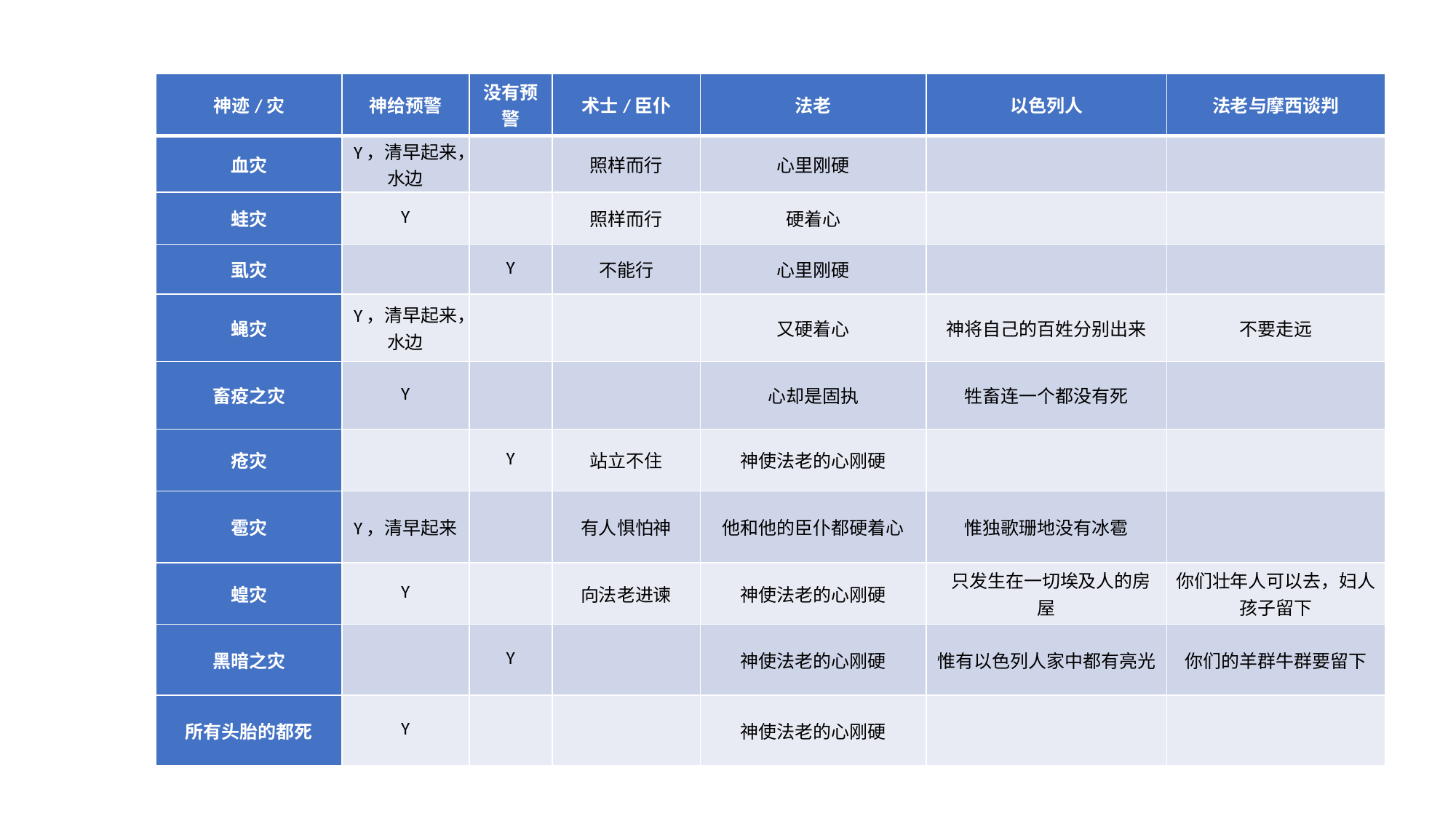

| 神迹/灾 | 神给预警 | 没有预警 | 术士/臣仆 | 法老 | 以色列人 | 法老与摩西谈判 |
| --- | --- | --- | --- | --- | --- | --- |
| 血灾 | Y，清早起来，水边 |  | 照样而行 | 心里刚硬 |  |  |
| 蛙灾 | Y |  | 照样而行 | 硬着心 |  |  |
| 虱灾 |  | Y | 不能行 | 心里刚硬 |  |  |
| 蝇灾 | Y，清早起来，水边 |  |  | 又硬着心 | 神将自己的百姓分别出来 | 不要走远 |
| 畜疫之灾 | Y |  |  | 心却是固执 | 牲畜连一个都没有死 |  |
| 疮灾 |  | Y | 站立不住 | 神使法老的心刚硬 |  |  |
| 雹灾 | Y，清早起来 |  | 有人惧怕神 | 他和他的臣仆都硬着心 | 惟独歌珊地没有冰雹 |  |
| 蝗灾 | Y |  | 向法老进谏 | 神使法老的心刚硬 | 只发生在一切埃及人的房屋 | 你们壮年人可以去，妇人孩子留下 |
| 黑暗之灾 |  | Y |  | 神使法老的心刚硬 | 惟有以色列人家中都有亮光 | 你们的羊群牛群要留下 |
| 所有头胎的都死 | Y |  |  | 神使法老的心刚硬 |  |  |